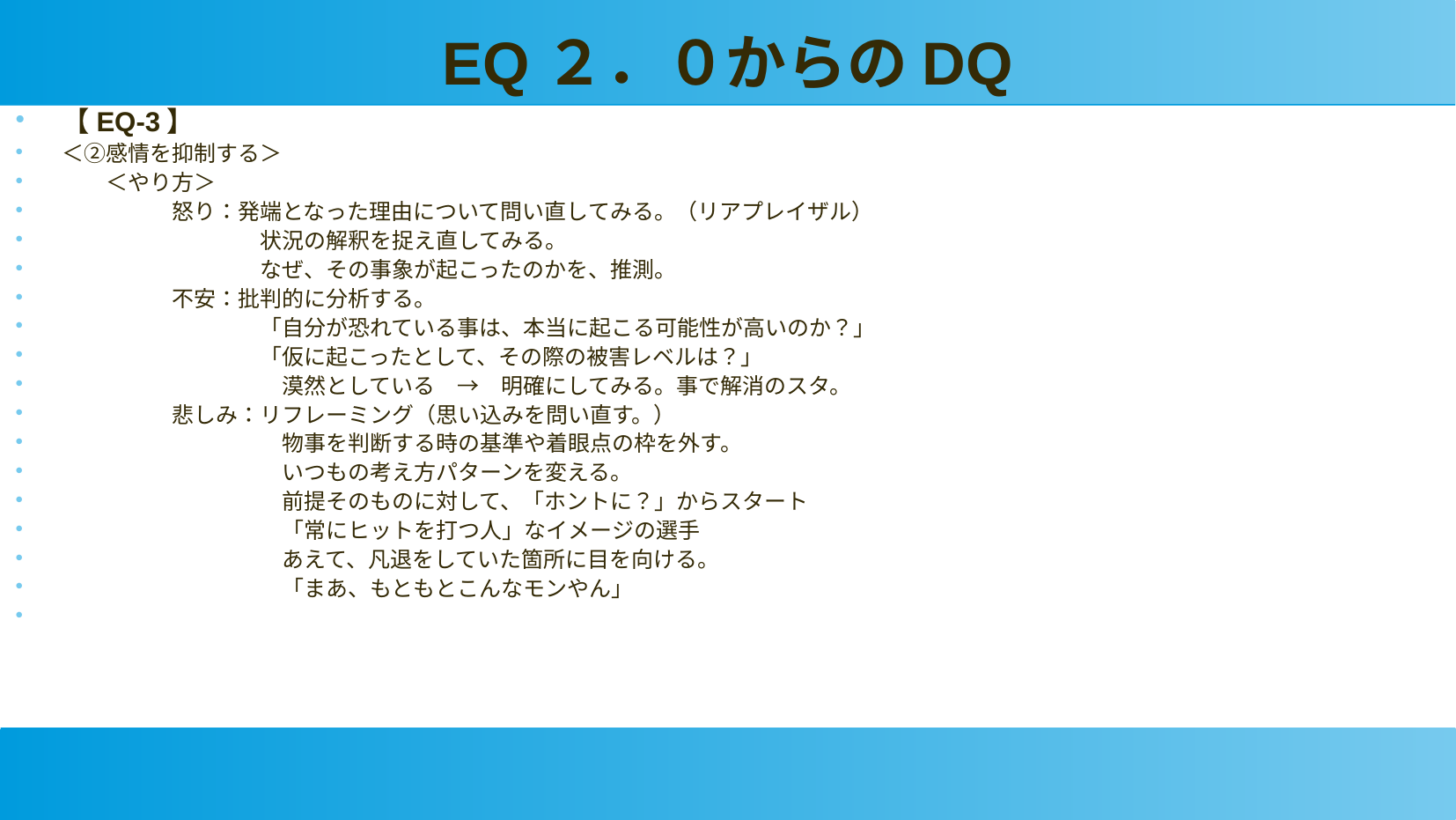

EQ２．０からのDQ
【EQ-3】
＜②感情を抑制する＞
　　＜やり方＞
　　　　　怒り：発端となった理由について問い直してみる。（リアプレイザル）
　　　　　　　　　状況の解釈を捉え直してみる。
　　　　　　　　　なぜ、その事象が起こったのかを、推測。
　　　　　不安：批判的に分析する。
　　　　　　　　　「自分が恐れている事は、本当に起こる可能性が高いのか？」
　　　　　　　　　「仮に起こったとして、その際の被害レベルは？」
　　　　　　　　　　漠然としている　→　明確にしてみる。事で解消のスタ。
　　　　　悲しみ：リフレーミング（思い込みを問い直す。）
　　　　　　　　　　物事を判断する時の基準や着眼点の枠を外す。
　　　　　　　　　　いつもの考え方パターンを変える。
　　　　　　　　　　前提そのものに対して、「ホントに？」からスタート
　　　　　　　　　　「常にヒットを打つ人」なイメージの選手
　　　　　　　　　　あえて、凡退をしていた箇所に目を向ける。
　　　　　　　　　　「まあ、もともとこんなモンやん」